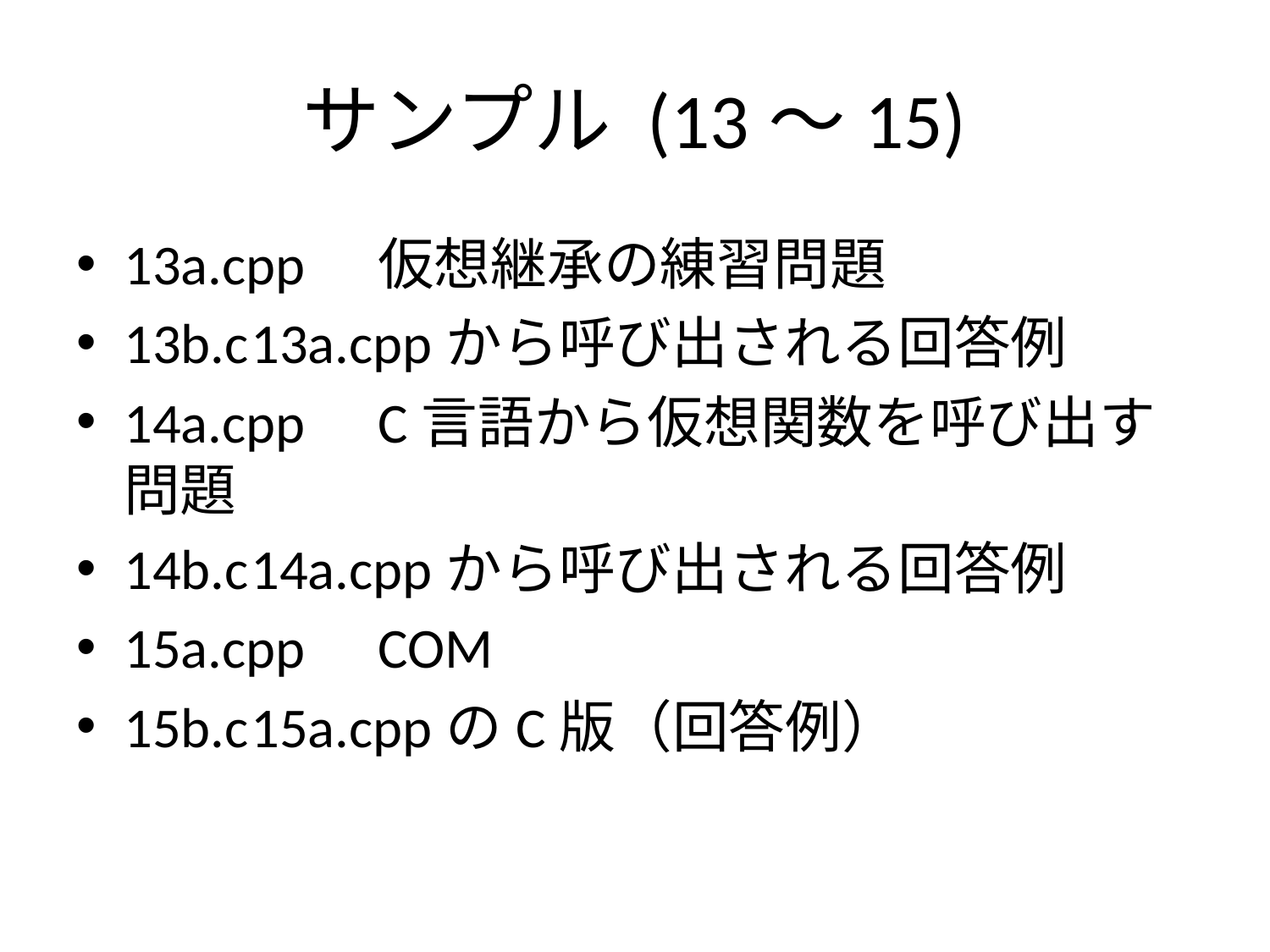

# サンプル (13～15)
13a.cpp	仮想継承の練習問題
13b.c	13a.cppから呼び出される回答例
14a.cpp	C言語から仮想関数を呼び出す問題
14b.c	14a.cppから呼び出される回答例
15a.cpp	COM
15b.c	15a.cppのC版（回答例）